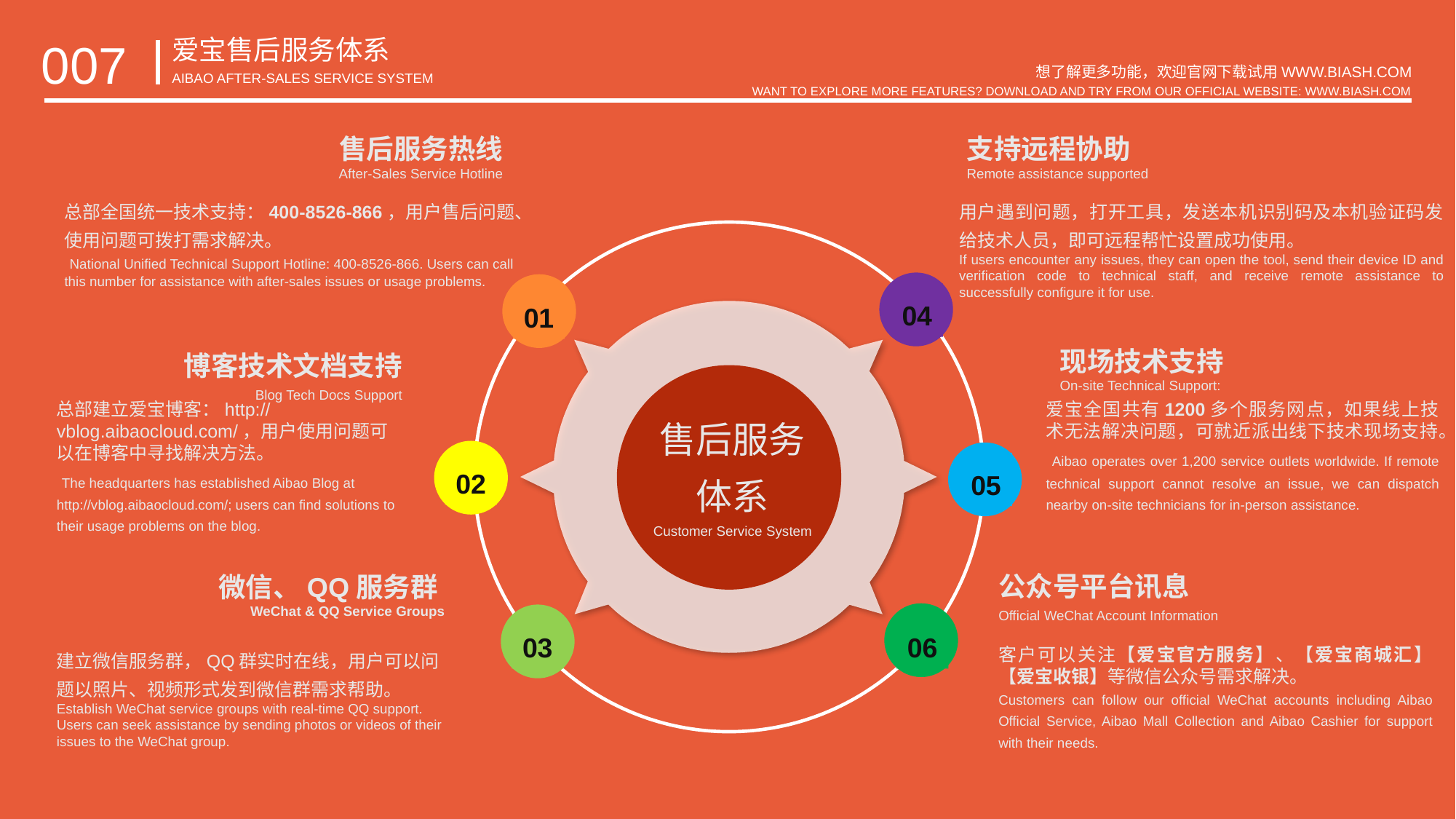

007
爱宝售后服务体系
想了解更多功能，欢迎官网下载试用www.biash.com
 Want to explore more features? Download and try from our official website: www.biash.com
Aibao After-Sales Service System
售后服务热线
After-Sales Service Hotline
支持远程协助
Remote assistance supported
总部全国统一技术支持：400-8526-866，用户售后问题、使用问题可拨打需求解决。
 National Unified Technical Support Hotline: 400-8526-866. Users can call this number for assistance with after-sales issues or usage problems.
用户遇到问题，打开工具，发送本机识别码及本机验证码发给技术人员，即可远程帮忙设置成功使用。
If users encounter any issues, they can open the tool, send their device ID and verification code to technical staff, and receive remote assistance to successfully configure it for use.

04

01

现场技术支持
On-site Technical Support:
博客技术文档支持
Blog Tech Docs Support

售后服务体系
Customer Service System
总部建立爱宝博客：http://vblog.aibaocloud.com/，用户使用问题可以在博客中寻找解决方法。
 The headquarters has established Aibao Blog at http://vblog.aibaocloud.com/; users can find solutions to their usage problems on the blog.
爱宝全国共有1200多个服务网点，如果线上技术无法解决问题，可就近派出线下技术现场支持。
 Aibao operates over 1,200 service outlets worldwide. If remote technical support cannot resolve an issue, we can dispatch nearby on-site technicians for in-person assistance.

02

05
公众号平台讯息
Official WeChat Account Information
微信、QQ服务群WeChat & QQ Service Groups

06

03
建立微信服务群，QQ群实时在线，用户可以问题以照片、视频形式发到微信群需求帮助。
Establish WeChat service groups with real-time QQ support. Users can seek assistance by sending photos or videos of their issues to the WeChat group.
客户可以关注【爱宝官方服务】、【爱宝商城汇】【爱宝收银】等微信公众号需求解决。
Customers can follow our official WeChat accounts including Aibao Official Service, Aibao Mall Collection and Aibao Cashier for support with their needs.